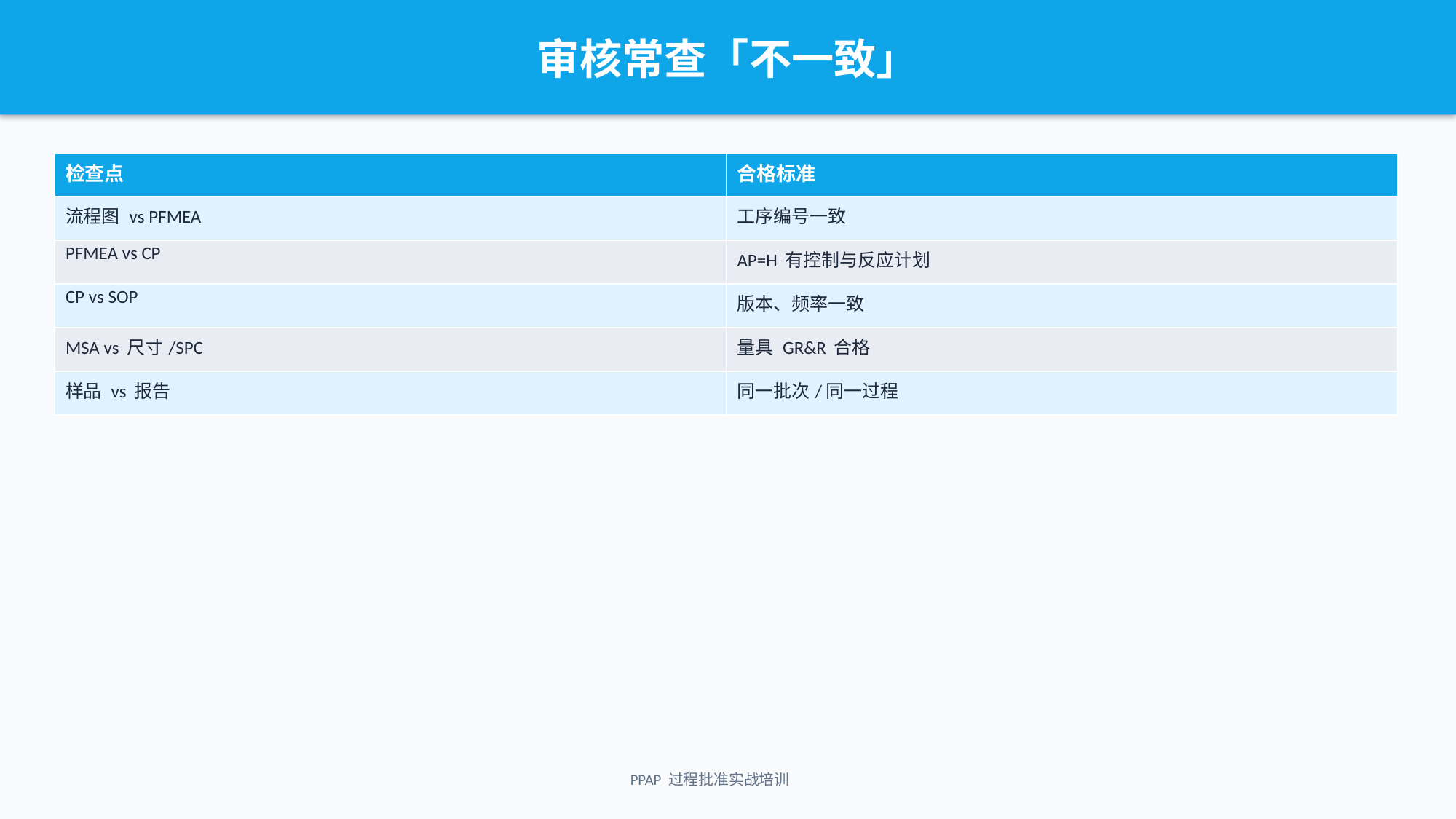

审核常查「不一致」
| 检查点 | 合格标准 |
| --- | --- |
| 流程图 vs PFMEA | 工序编号一致 |
| PFMEA vs CP | AP=H 有控制与反应计划 |
| CP vs SOP | 版本、频率一致 |
| MSA vs 尺寸/SPC | 量具 GR&R 合格 |
| 样品 vs 报告 | 同一批次/同一过程 |
PPAP 过程批准实战培训